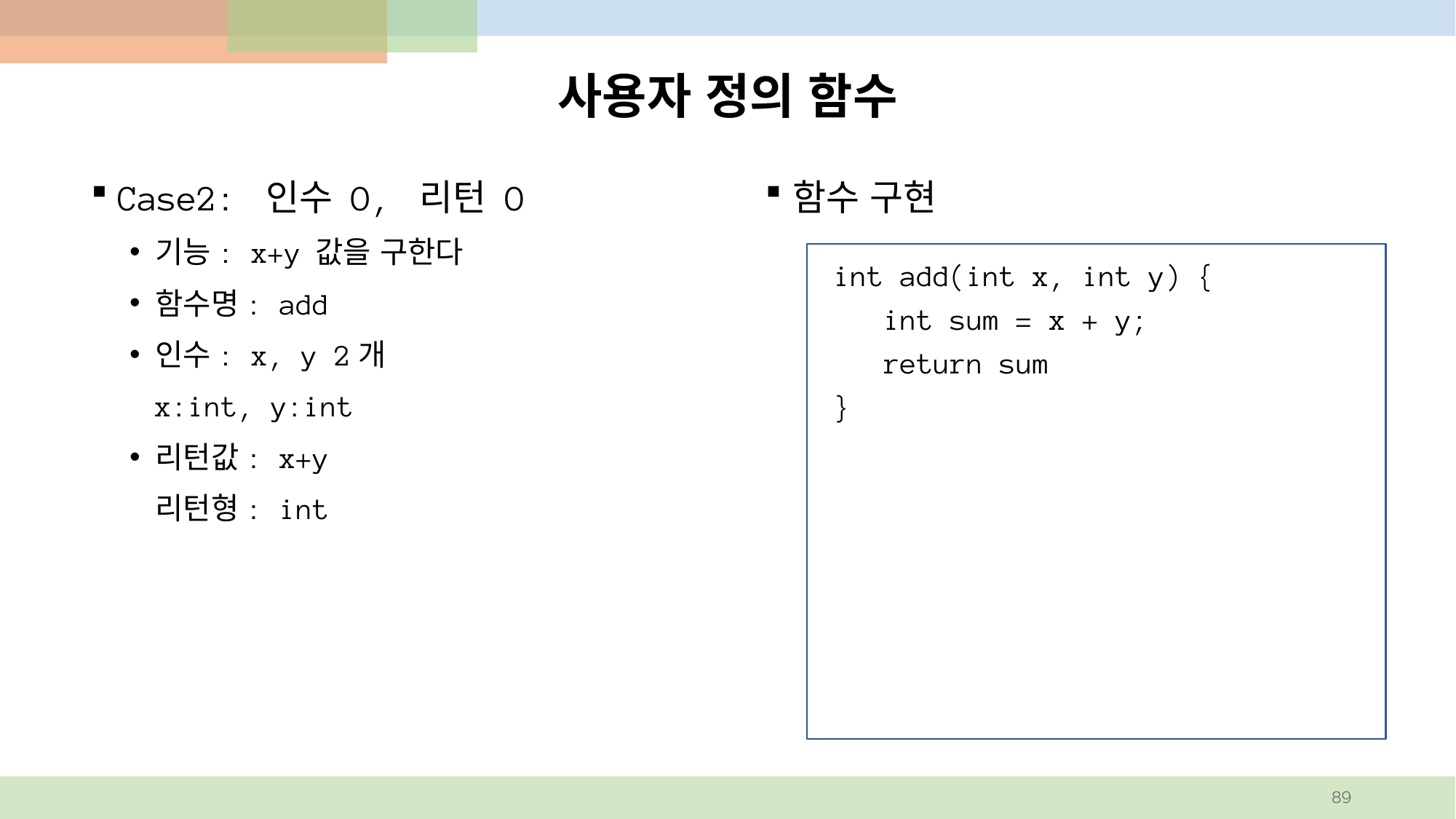

# 사용자 정의 함수
함수 구현
Case2: 인수 O, 리턴 O
기능: x+y 값을 구한다
함수명: add
인수: x, y 2개
	x:int, y:int
리턴값: x+y
	리턴형: int
int add(int x, int y) {
   int sum = x + y;
   return sum
}
89